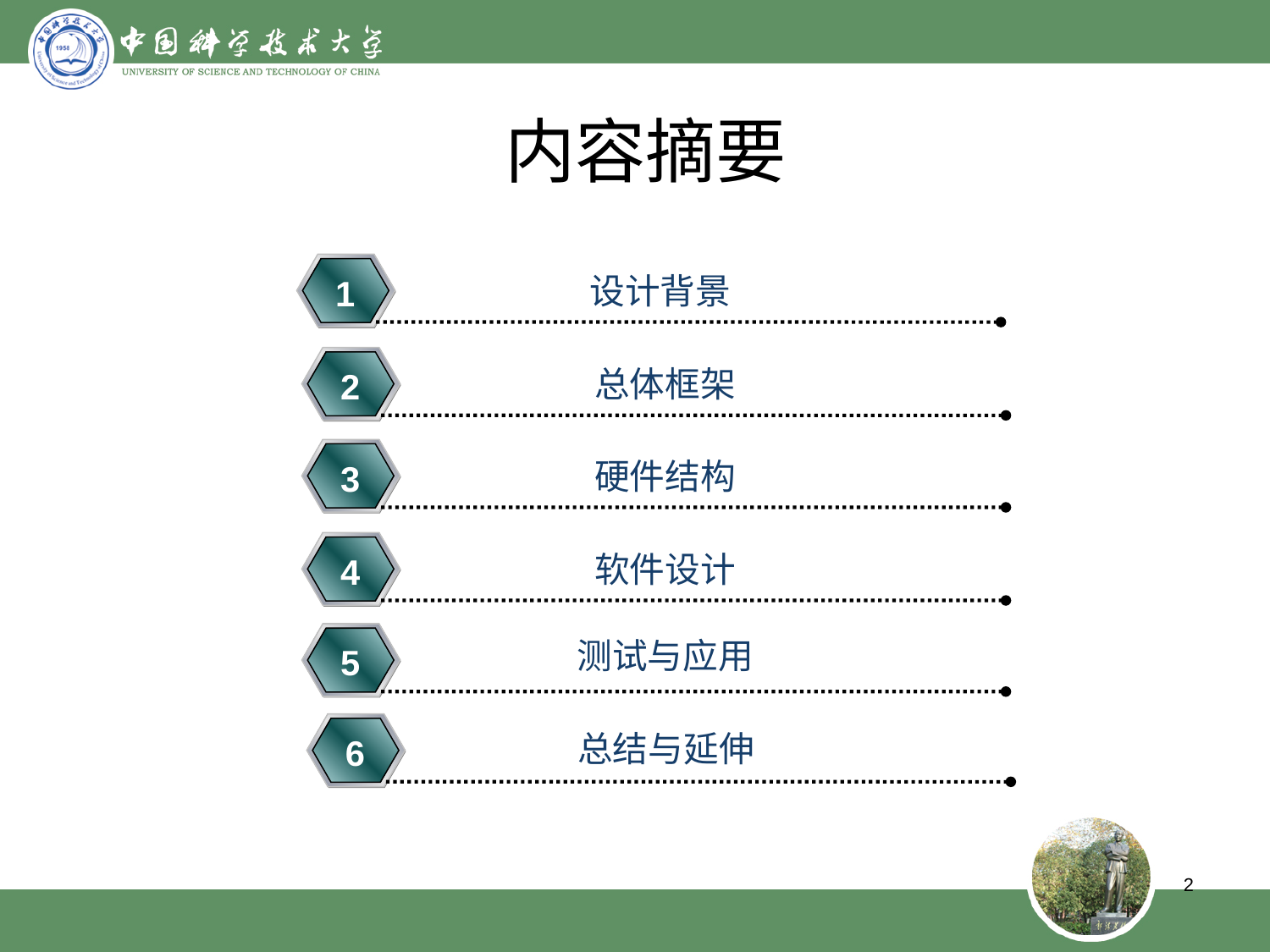

内容摘要

设计背景
1

总体框架
2

硬件结构
3

软件设计
4

测试与应用
5

总结与延伸
6

2